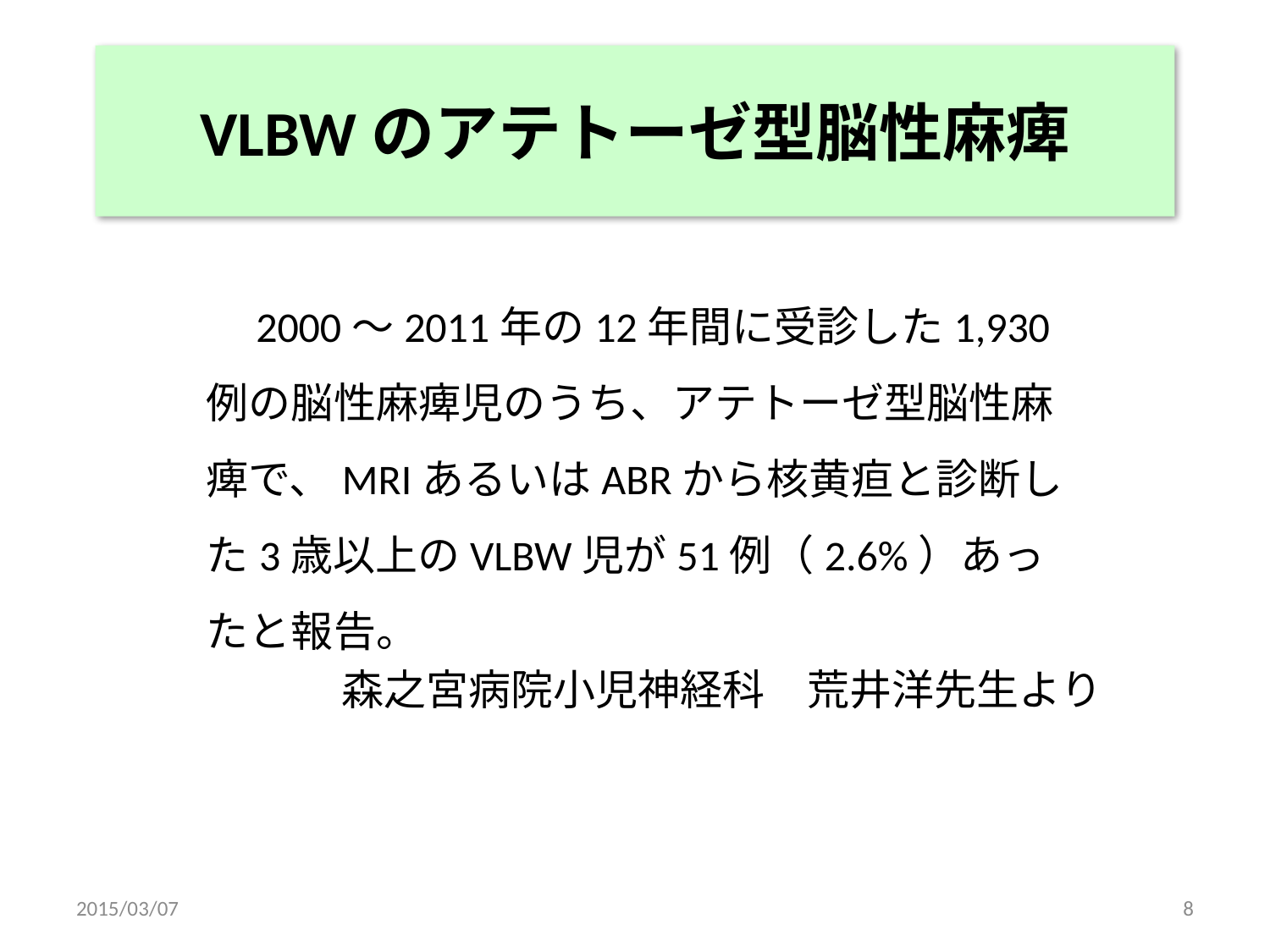

# VLBWのアテトーゼ型脳性麻痺
2000〜2011年の12年間に受診した1,930例の脳性麻痺児のうち、アテトーゼ型脳性麻痺で、MRIあるいはABRから核黄疸と診断した3歳以上のVLBW児が51例（2.6%）あったと報告。
森之宮病院小児神経科　荒井洋先生より
2015/03/07
8